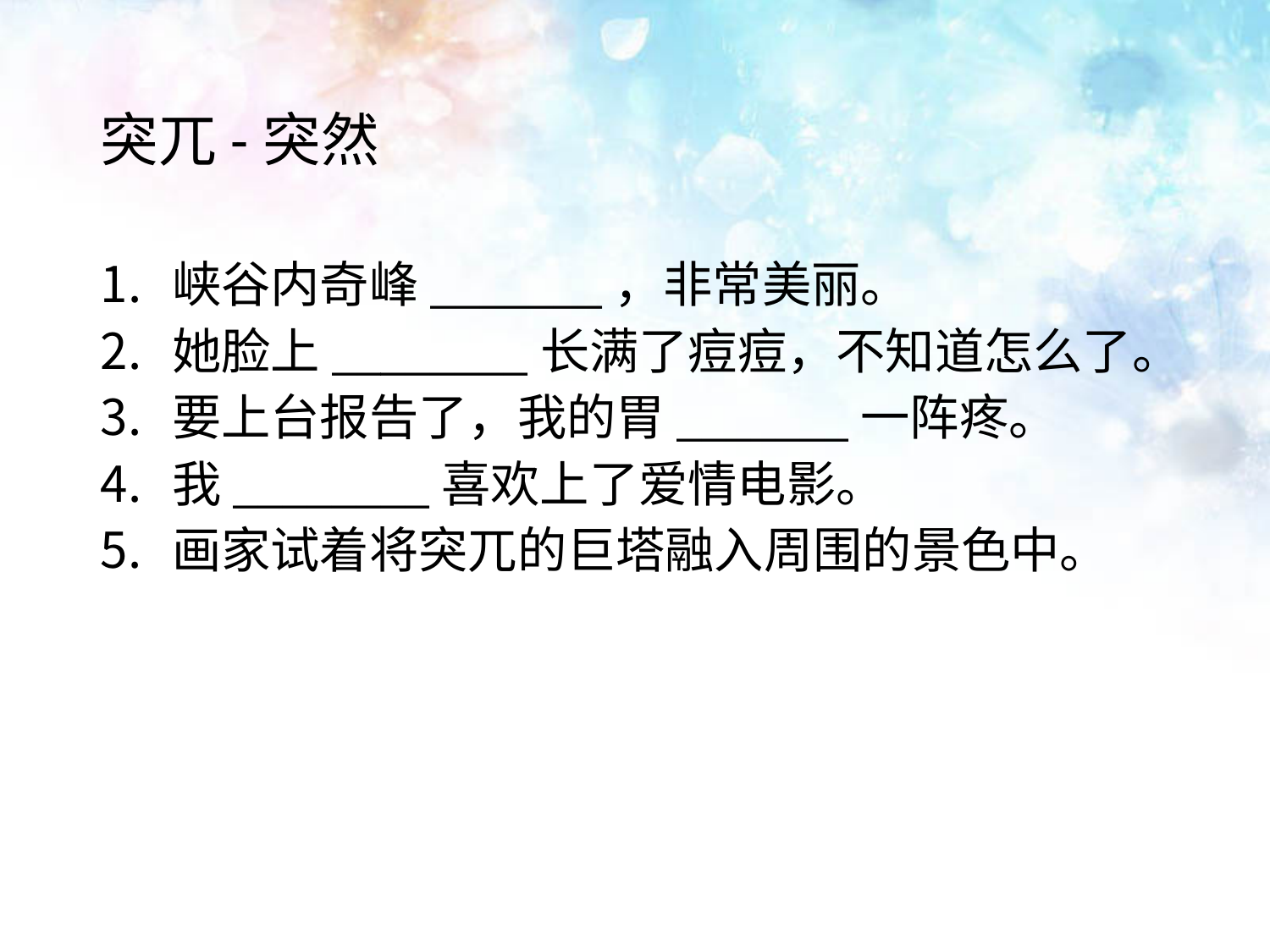

# 突兀-突然
峡谷内奇峰_______，非常美丽。
她脸上________长满了痘痘，不知道怎么了。
要上台报告了，我的胃_______一阵疼。
我________喜欢上了爱情电影。
画家试着将突兀的巨塔融入周围的景色中。